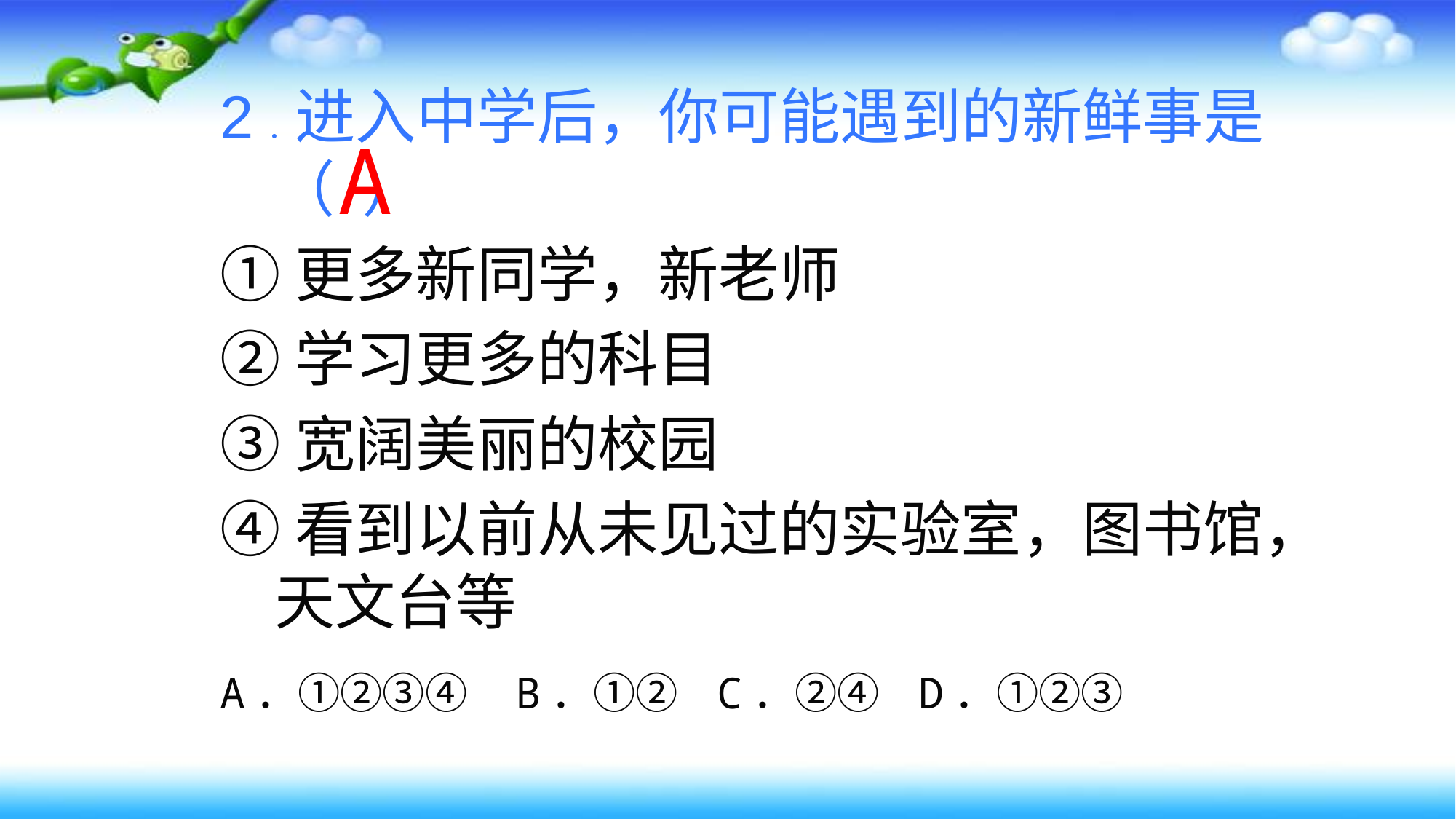

2．进入中学后，你可能遇到的新鲜事是（  ）
①更多新同学，新老师
②学习更多的科目
③宽阔美丽的校园
④看到以前从未见过的实验室，图书馆，天文台等
A．①②③④    B．①②   C．②④   D．①②③
A